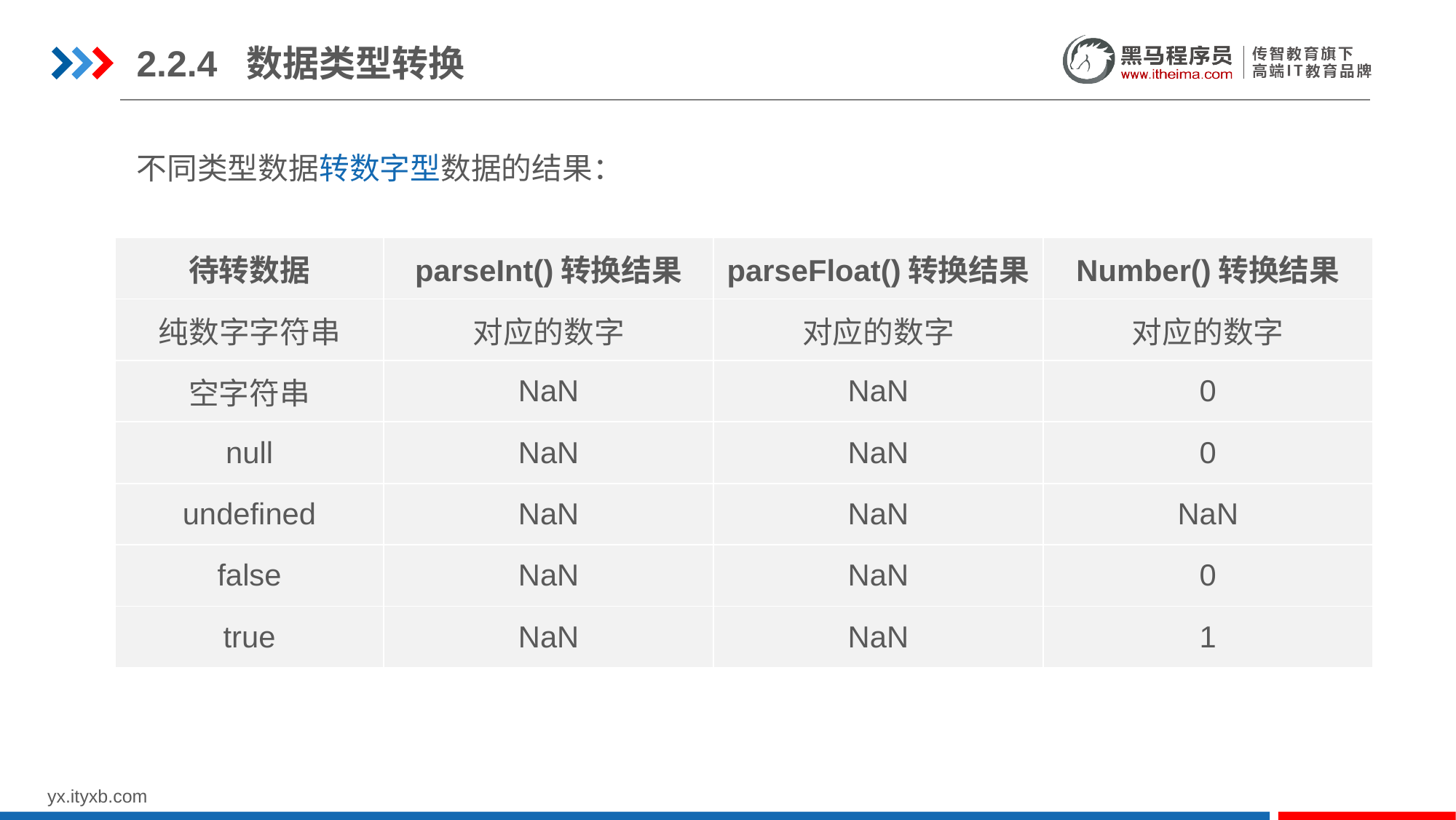

2.2.4  数据类型转换
不同类型数据转数字型数据的结果：
| 待转数据 | parseInt()转换结果 | parseFloat()转换结果 | Number()转换结果 |
| --- | --- | --- | --- |
| 纯数字字符串 | 对应的数字 | 对应的数字 | 对应的数字 |
| 空字符串 | NaN | NaN | 0 |
| null | NaN | NaN | 0 |
| undefined | NaN | NaN | NaN |
| false | NaN | NaN | 0 |
| true | NaN | NaN | 1 |